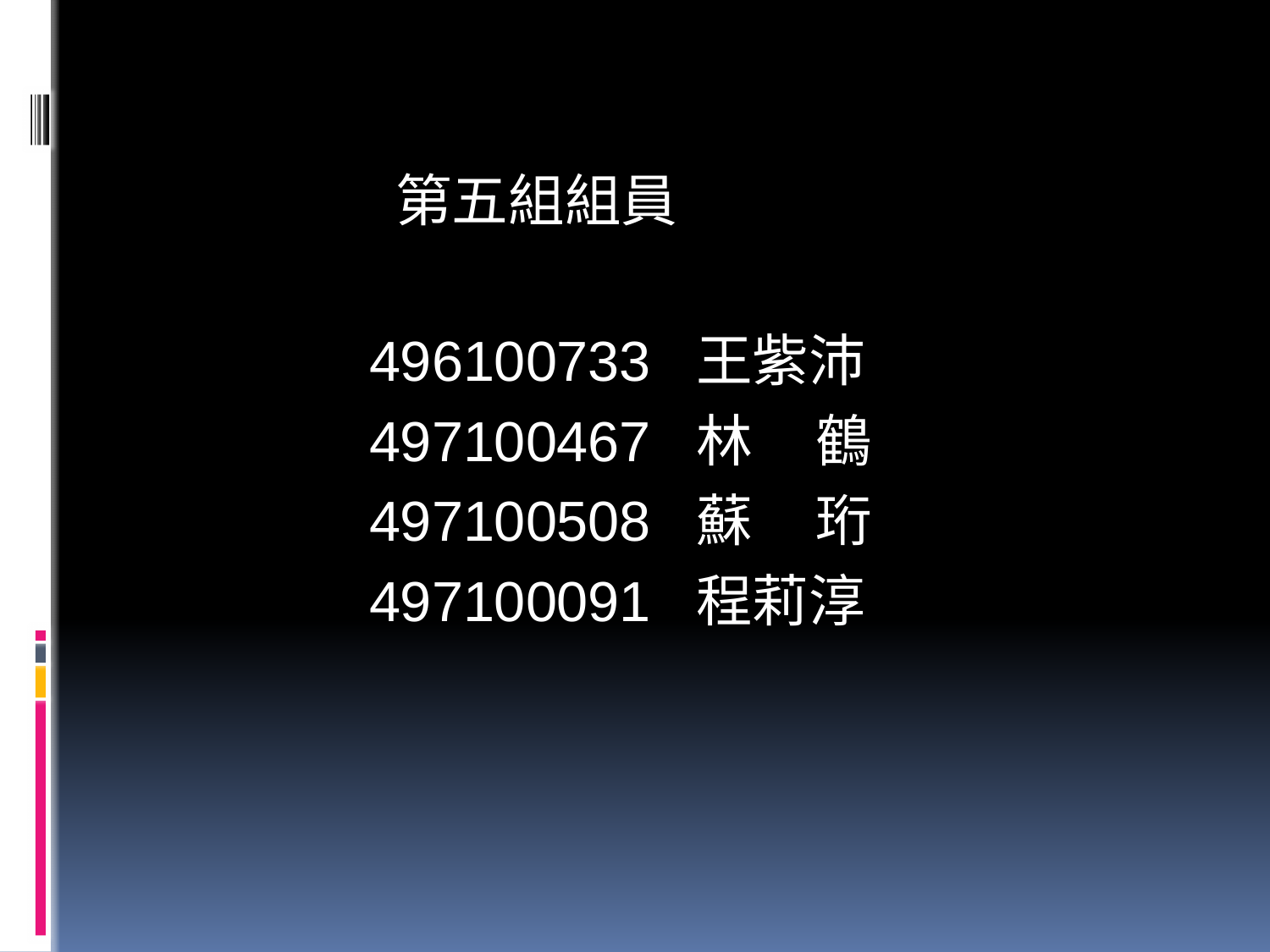

第五組組員

496100733  王紫沛
497100467  林     鶴
497100508  蘇     珩
497100091  程莉淳